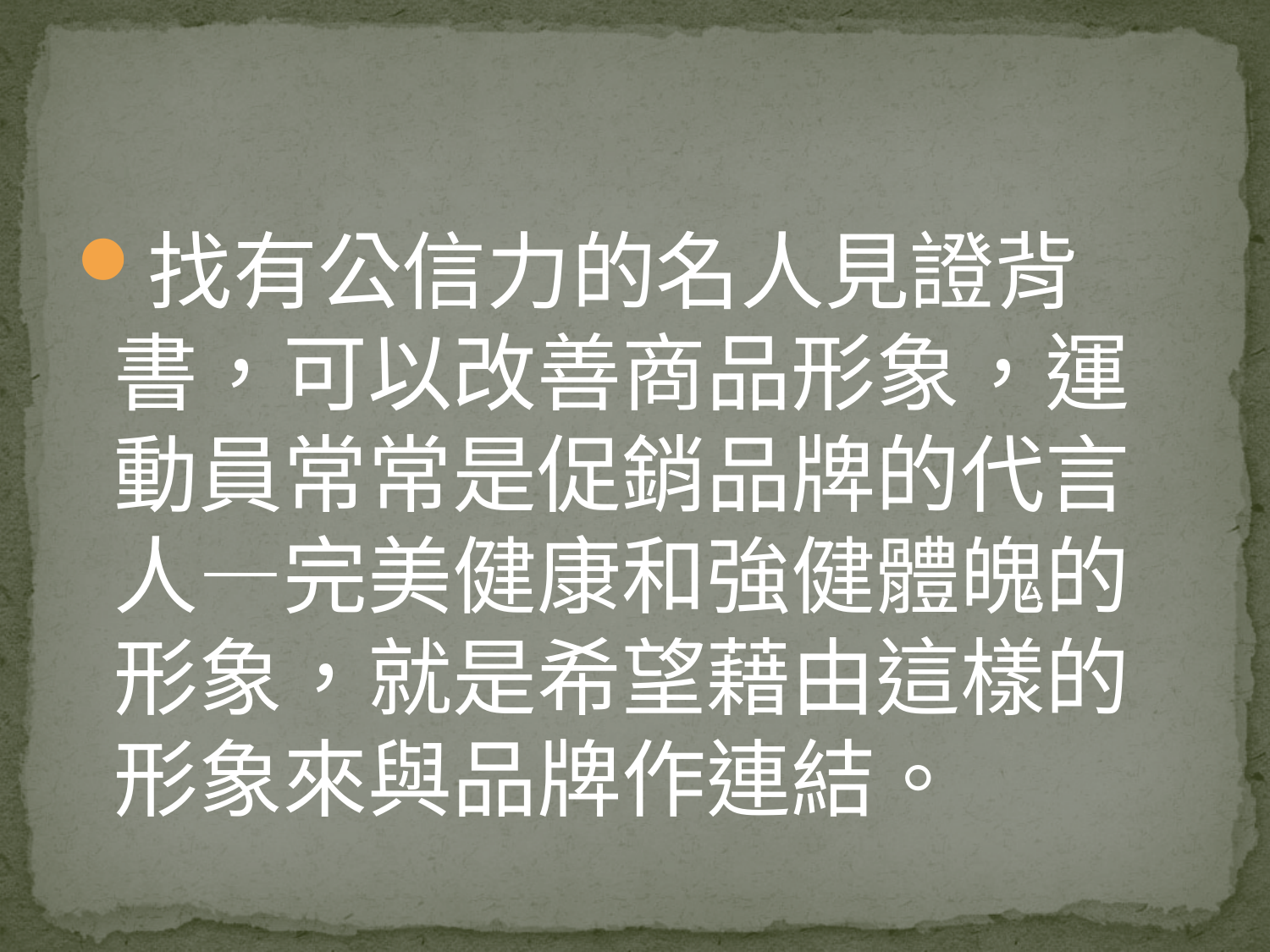

#
找有公信力的名人見證背書，可以改善商品形象，運動員常常是促銷品牌的代言人—完美健康和強健體魄的形象，就是希望藉由這樣的形象來與品牌作連結。